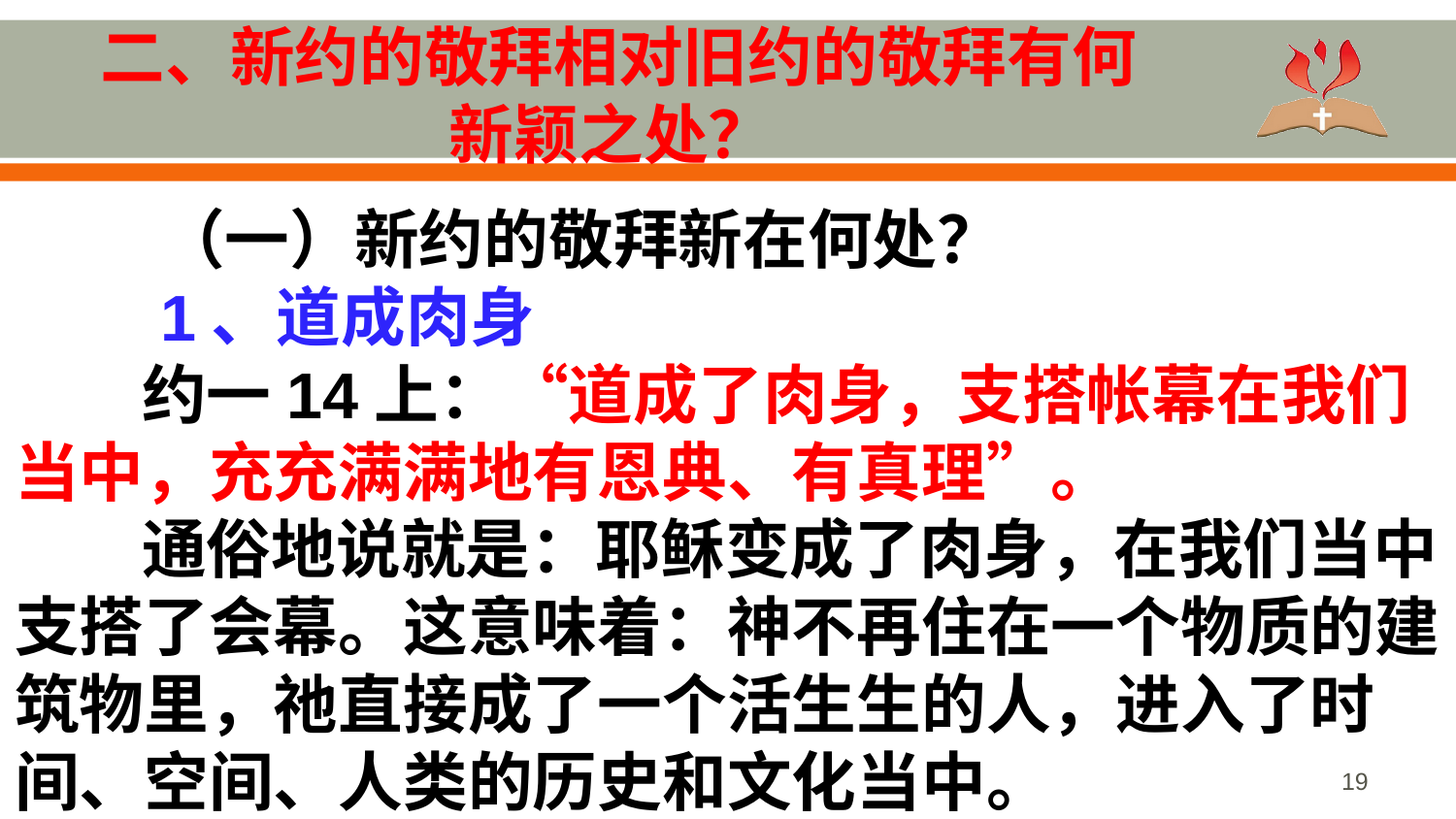

# 二、新约的敬拜相对旧约的敬拜有何新颖之处？
	（一）新约的敬拜新在何处？
	1、道成肉身
约一14上：“道成了肉身，支搭帐幕在我们当中，充充满满地有恩典、有真理”。
通俗地说就是：耶稣变成了肉身，在我们当中支搭了会幕。这意味着：神不再住在一个物质的建筑物里，祂直接成了一个活生生的人，进入了时间、空间、人类的历史和文化当中。

19